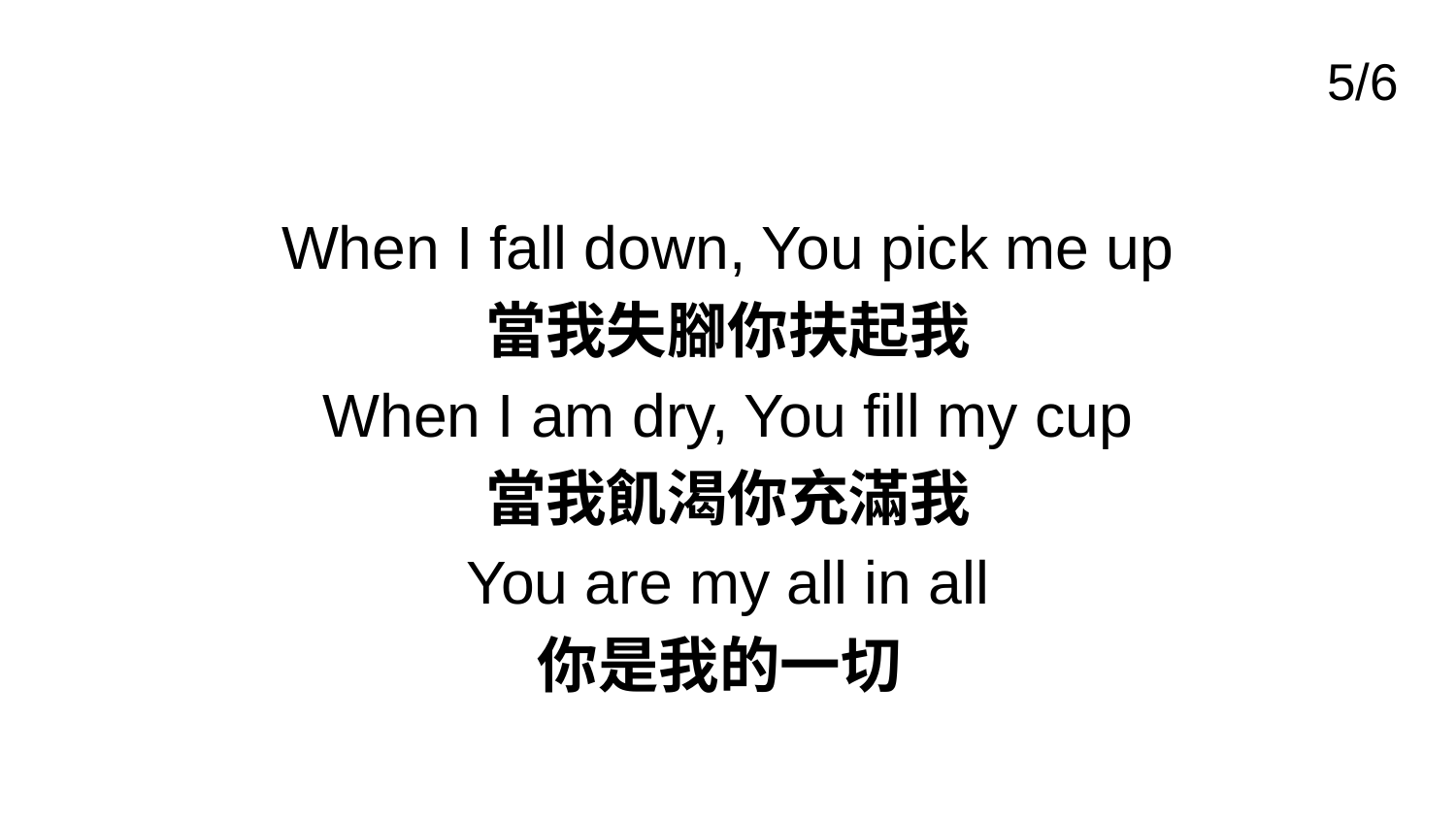

# 5/6
When I fall down, You pick me up
當我失腳你扶起我
When I am dry, You fill my cup
當我飢渴你充滿我
You are my all in all
你是我的一切